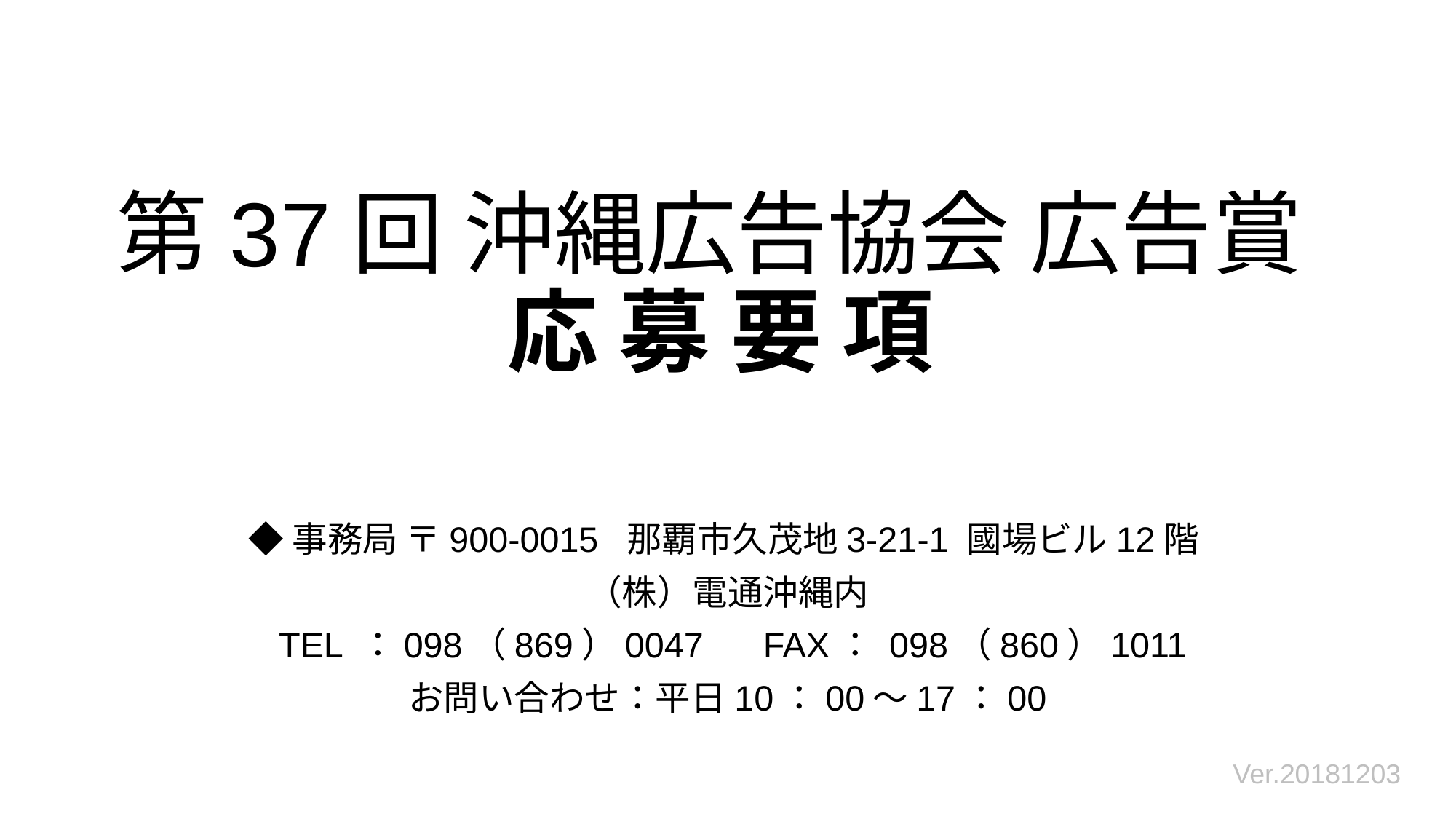

# 第37回 沖縄広告協会 広告賞 応 募 要 項

◆事務局 〒900-0015  那覇市久茂地3-21-1 國場ビル12階
（株）電通沖縄内
 TEL ：098（869）0047　 FAX： 098（860）1011
お問い合わせ：平日10：00～17：00

Ver.20181203